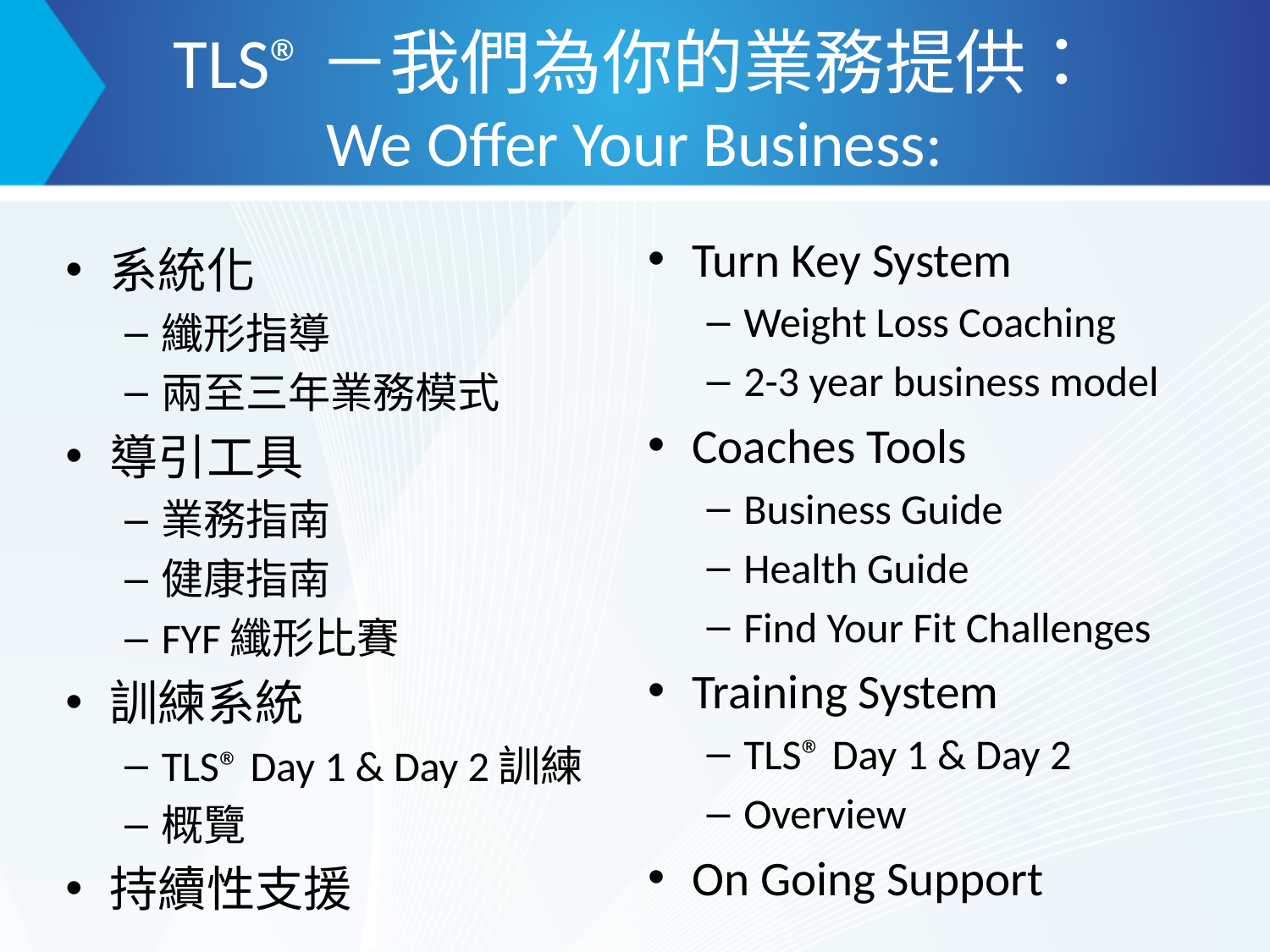

# TLS®－我們為你的業務提供： We Offer Your Business:
Turn Key System
Weight Loss Coaching
2-3 year business model
Coaches Tools
Business Guide
Health Guide
Find Your Fit Challenges
Training System
TLS® Day 1 & Day 2
Overview
On Going Support
系統化
纖形指導
兩至三年業務模式
導引工具
業務指南
健康指南
FYF纖形比賽
訓練系統
TLS® Day 1 & Day 2訓練
概覽
持續性支援